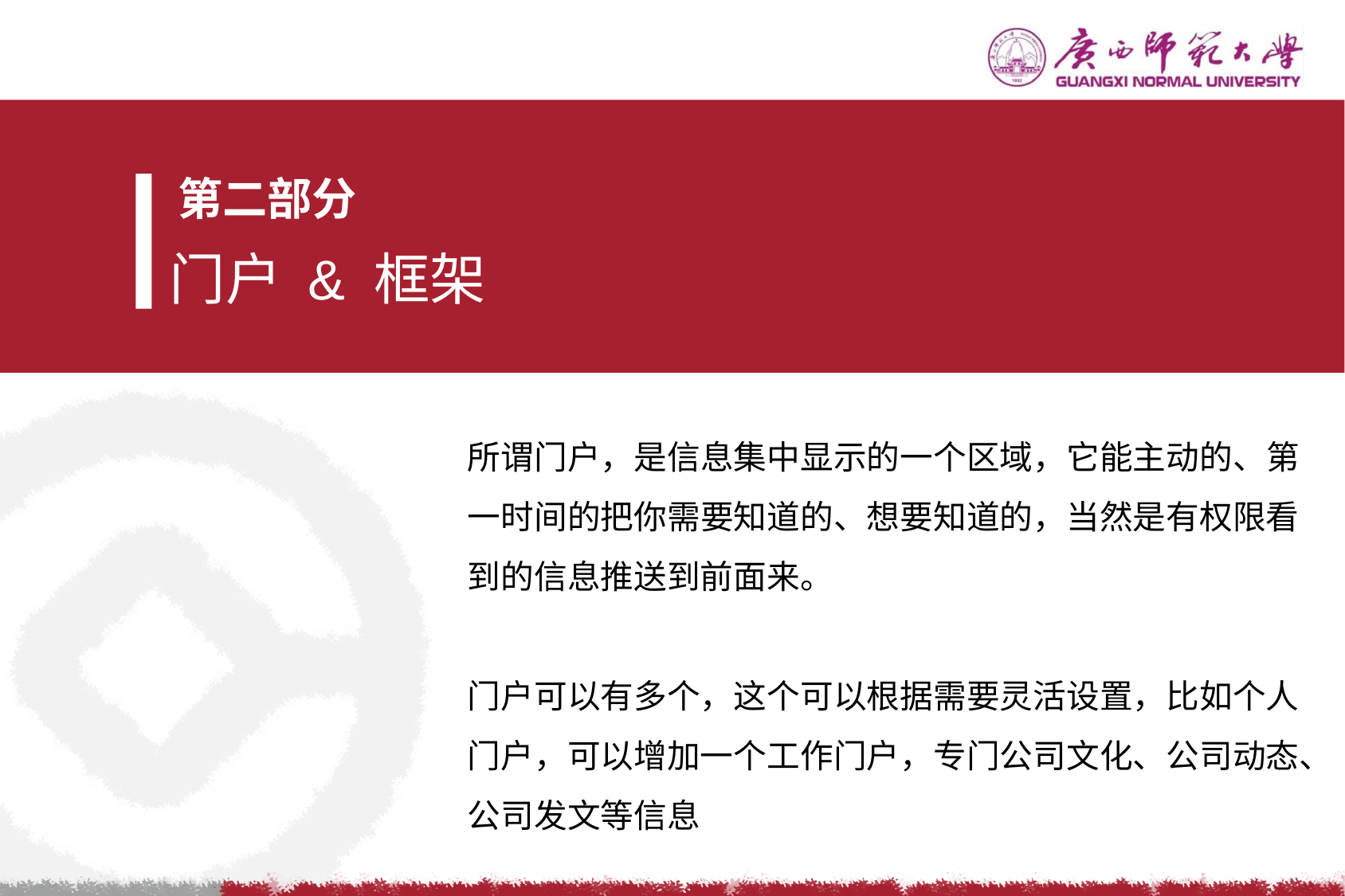

第二部分

门户 & 框架
所谓门户，是信息集中显示的一个区域，它能主动的、第一时间的把你需要知道的、想要知道的，当然是有权限看到的信息推送到前面来。

门户可以有多个，这个可以根据需要灵活设置，比如个人门户，可以增加一个工作门户，专门公司文化、公司动态、公司发文等信息